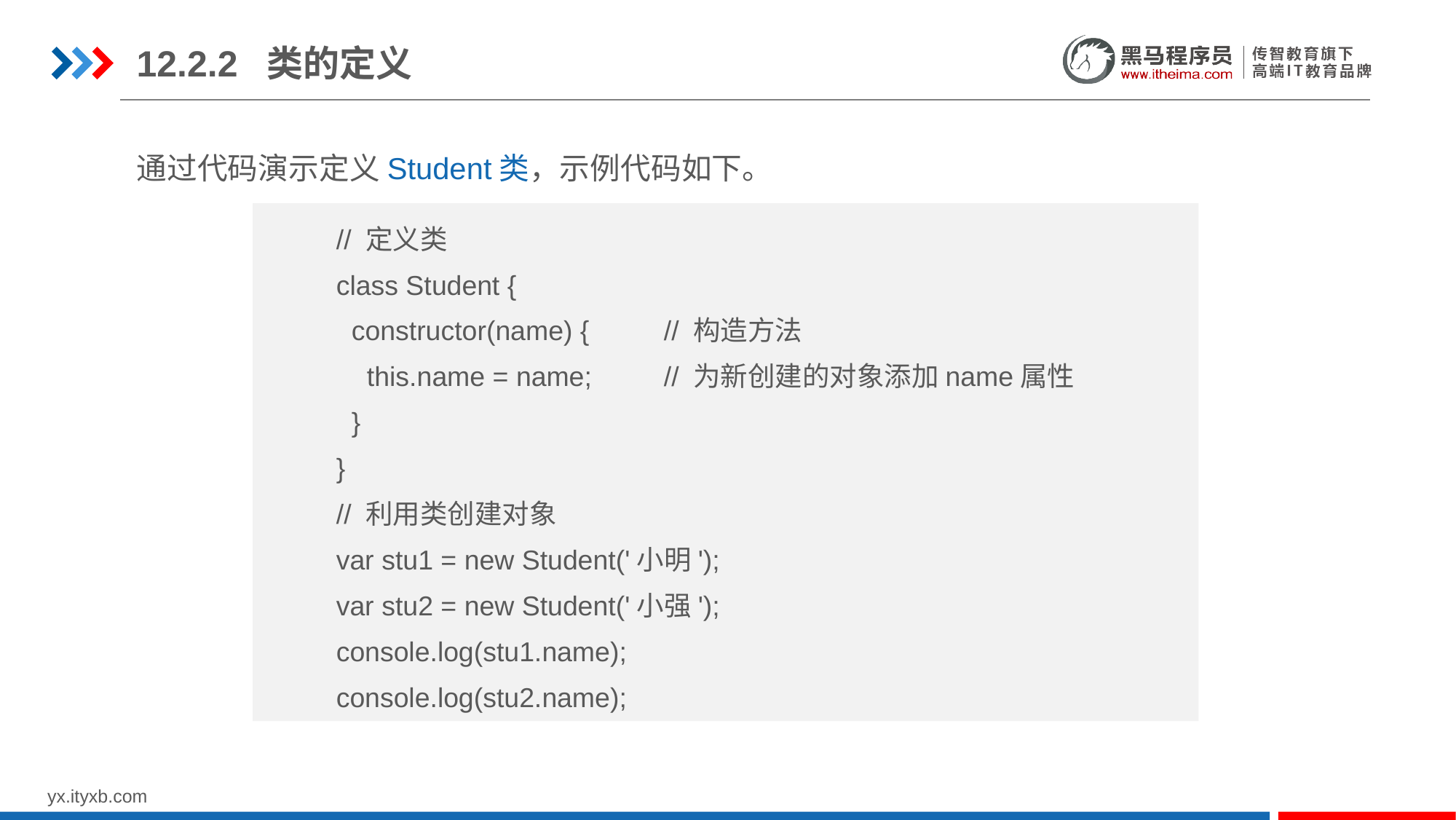

12.2.2  类的定义
通过代码演示定义Student类，示例代码如下。
// 定义类
class Student {
  constructor(name) {	// 构造方法
    this.name = name;	// 为新创建的对象添加name属性
  }
}
// 利用类创建对象
var stu1 = new Student('小明');
var stu2 = new Student('小强');
console.log(stu1.name);
console.log(stu2.name);